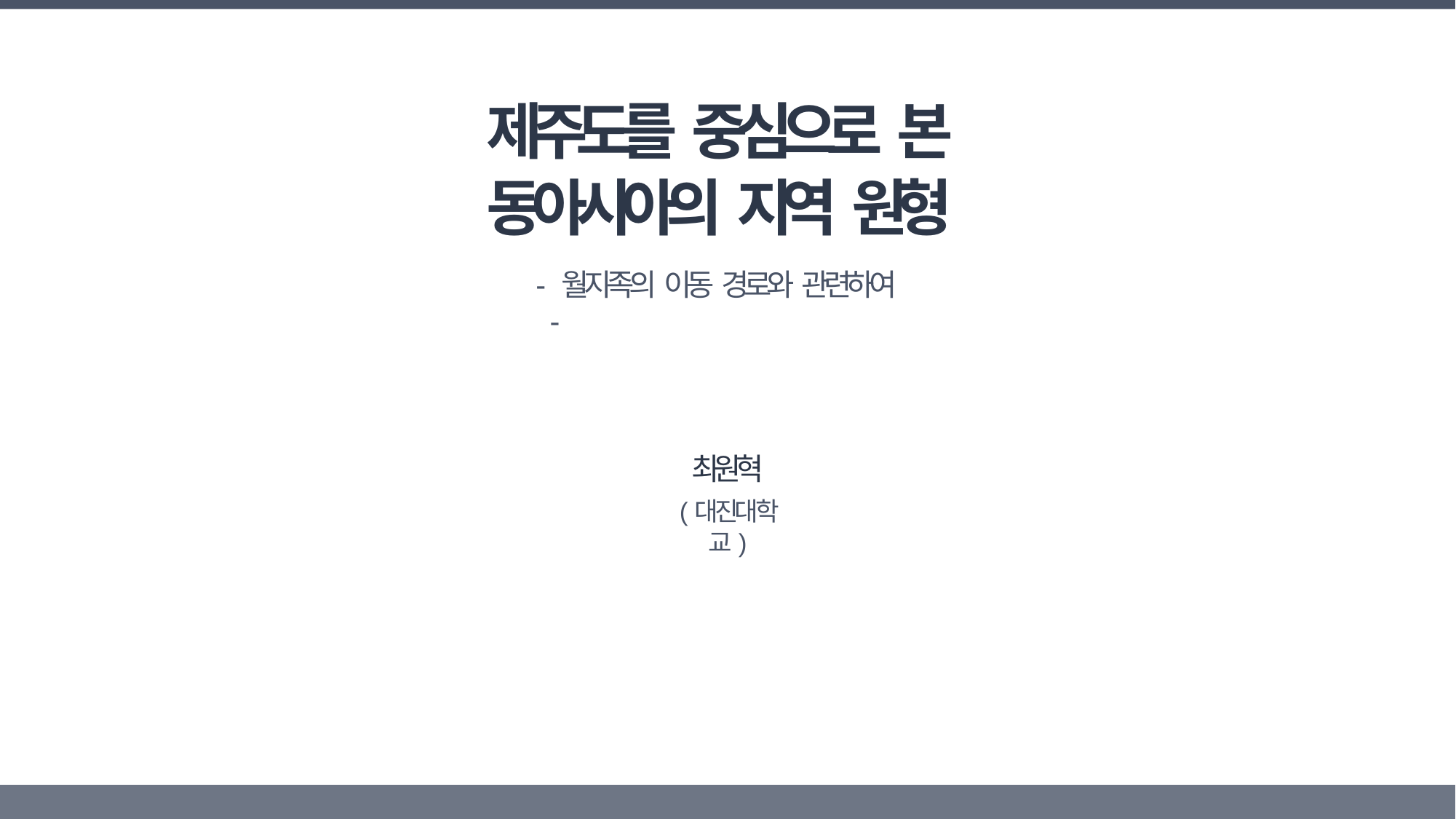

# 제주도를 중심으로 본 동아시아의 지역 원형
- 월지족의 이동 경로와 관련하여 -
최원혁
(대진대학교)